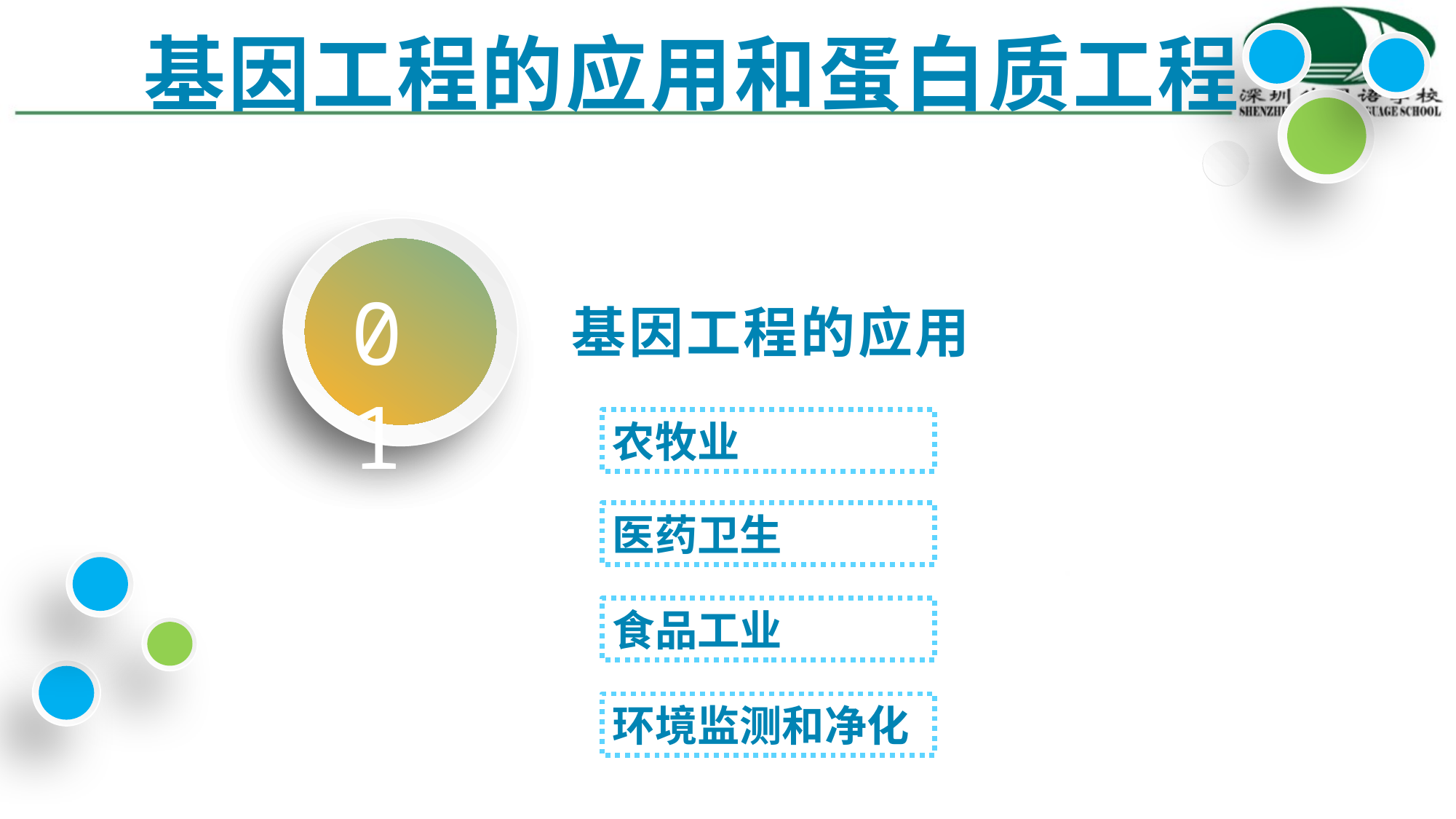

基因工程的应用和蛋白质工程

01
  基因工程的应用
农牧业
医药卫生
食品工业
环境监测和净化